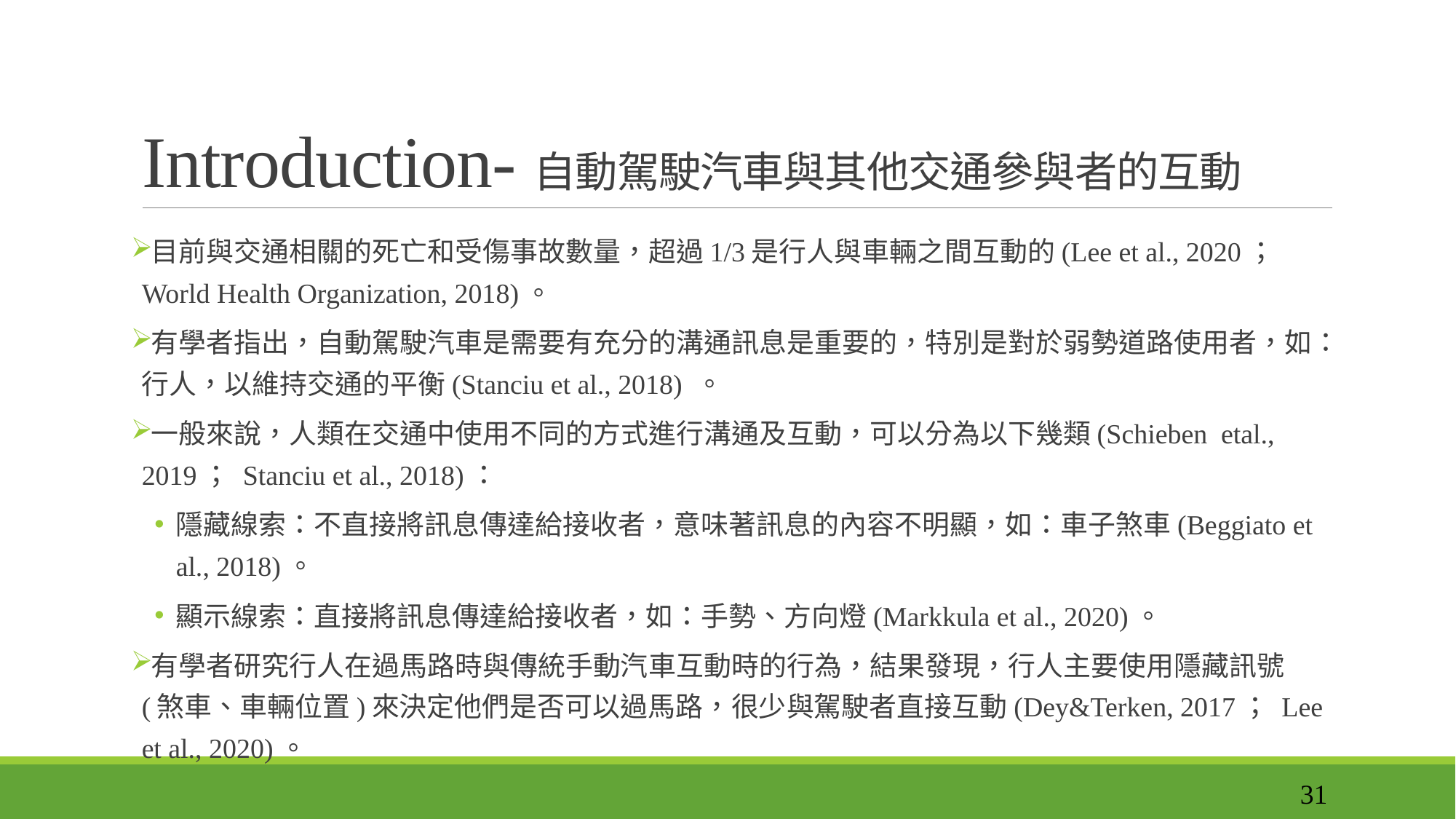

# Introduction-自動駕駛汽車與其他交通參與者的互動
目前與交通相關的死亡和受傷事故數量，超過1/3是行人與車輛之間互動的(Lee et al., 2020；World Health Organization, 2018)。
有學者指出，自動駕駛汽車是需要有充分的溝通訊息是重要的，特別是對於弱勢道路使用者，如：行人，以維持交通的平衡(Stanciu et al., 2018) 。
一般來說，人類在交通中使用不同的方式進行溝通及互動，可以分為以下幾類(Schieben  etal., 2019； Stanciu et al., 2018)：
隱藏線索：不直接將訊息傳達給接收者，意味著訊息的內容不明顯，如：車子煞車(Beggiato et al., 2018)。
顯示線索：直接將訊息傳達給接收者，如：手勢、方向燈(Markkula et al., 2020)。
有學者研究行人在過馬路時與傳統手動汽車互動時的行為，結果發現，行人主要使用隱藏訊號(煞車、車輛位置)來決定他們是否可以過馬路，很少與駕駛者直接互動(Dey&Terken, 2017； Lee et al., 2020)。

31